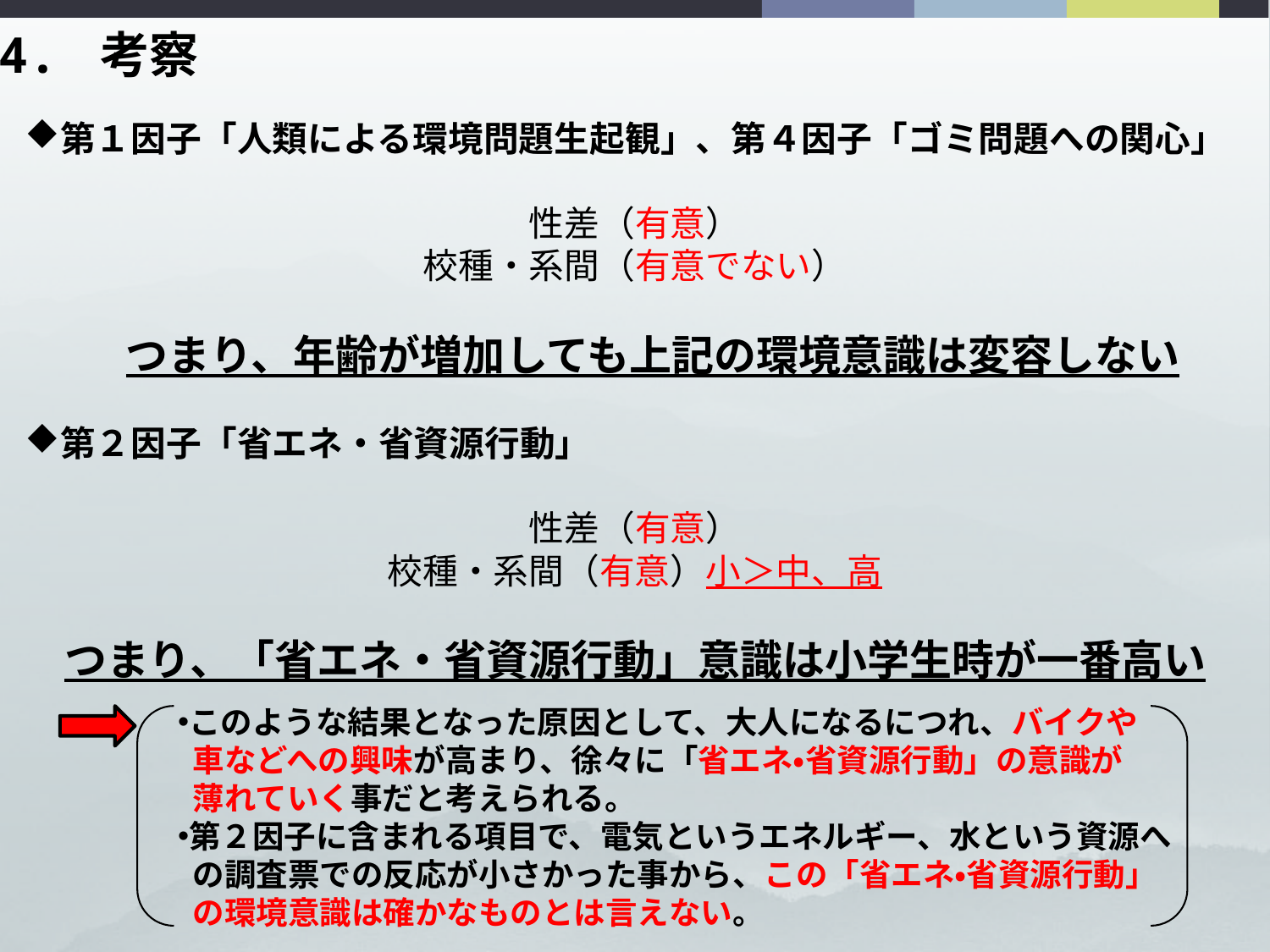

4. 考察
第１因子「人類による環境問題生起観」、第４因子「ゴミ問題への関心」

性差（有意）
校種・系間（有意でない）

　つまり、年齢が増加しても上記の環境意識は変容しない

第２因子「省エネ・省資源行動」

性差（有意）
校種・系間（有意）小＞中、高

つまり、「省エネ・省資源行動」意識は小学生時が一番高い
このような結果となった原因として、大人になるにつれ、バイクや
 車などへの興味が高まり、徐々に「省エネ・省資源行動」の意識が
 薄れていく事だと考えられる。
第２因子に含まれる項目で、電気というエネルギー、水という資源へ
 の調査票での反応が小さかった事から、この「省エネ・省資源行動」
 の環境意識は確かなものとは言えない。